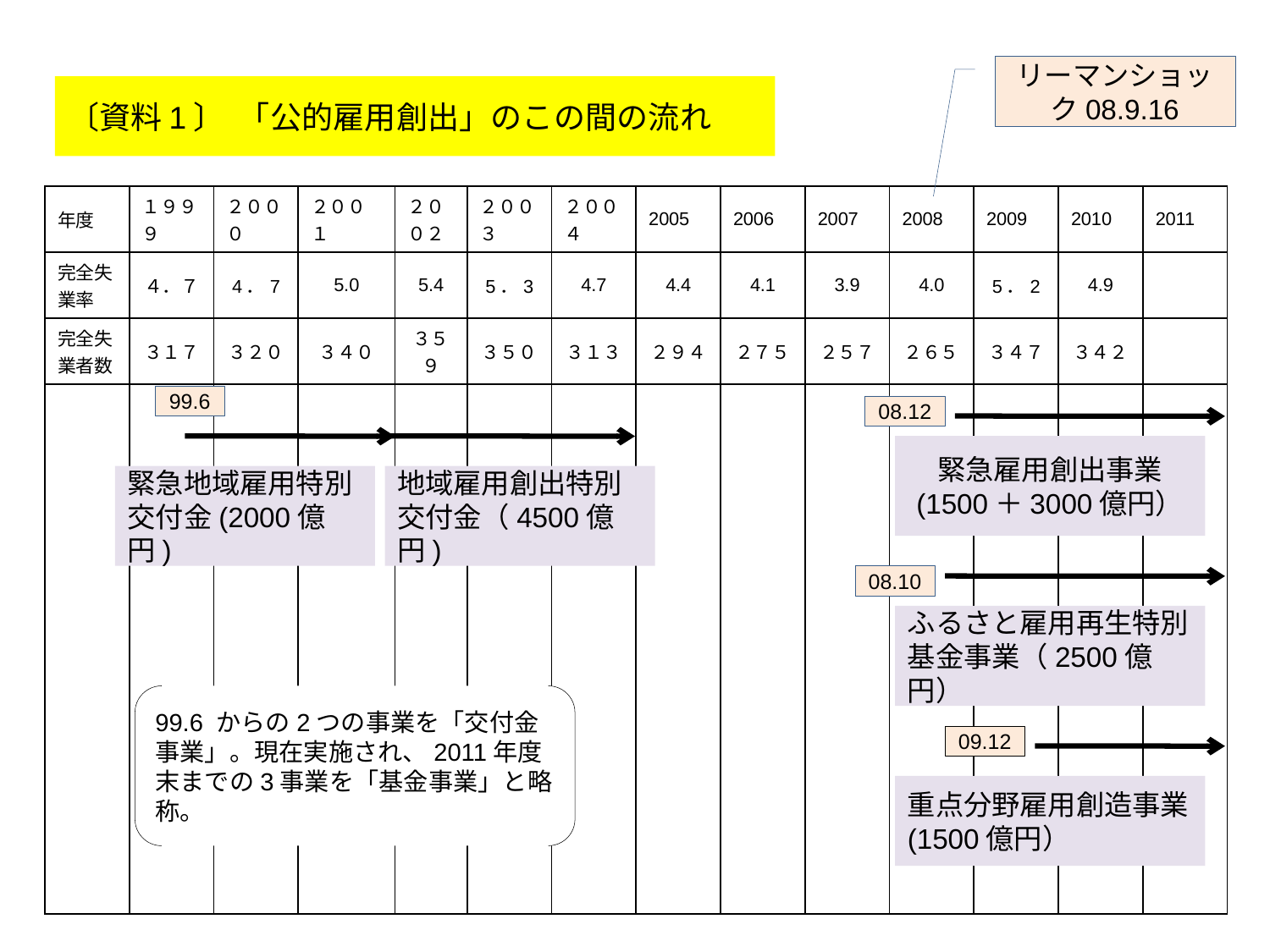

リーマンショック08.9.16
# 〔資料1〕  「公的雇用創出」のこの間の流れ
| 年度 | １９９９ | ２０００ | ２００１ | ２００２ | ２００３ | ２００４ | 2005 | 2006 | 2007 | 2008 | 2009 | 2010 | 2011 |
| --- | --- | --- | --- | --- | --- | --- | --- | --- | --- | --- | --- | --- | --- |
| 完全失業率 | ４．７ | 4．7 | 5.0 | 5.4 | 5．3 | 4.7 | 4.4 | 4.1 | 3.9 | 4.0 | 5．2 | 4.9 |  |
| 完全失業者数 | ３１７ | ３２０ | ３４０ | ３５９ | ３５０ | ３１３ | ２９４ | ２７５ | ２５７ | ２６５ | ３４７ | ３４２ |  |
|  |  |  |  |  |  |  |  |  |  |  |  |  |  |
|  |  |  |  |  |  |  |  |  |  |  |  |  |  |
|  |  |  |  |  |  |  |  |  |  |  |  |  |  |
99.6
08.12
緊急雇用創出事業
(1500＋3000億円）
緊急地域雇用特別交付金(2000億円)
地域雇用創出特別
交付金（4500億円)
08.10
ふるさと雇用再生特別基金事業（2500億円）
99.6 からの2つの事業を「交付金事業」。現在実施され、2011年度末までの3事業を「基金事業」と略称。
09.12
重点分野雇用創造事業(1500億円）